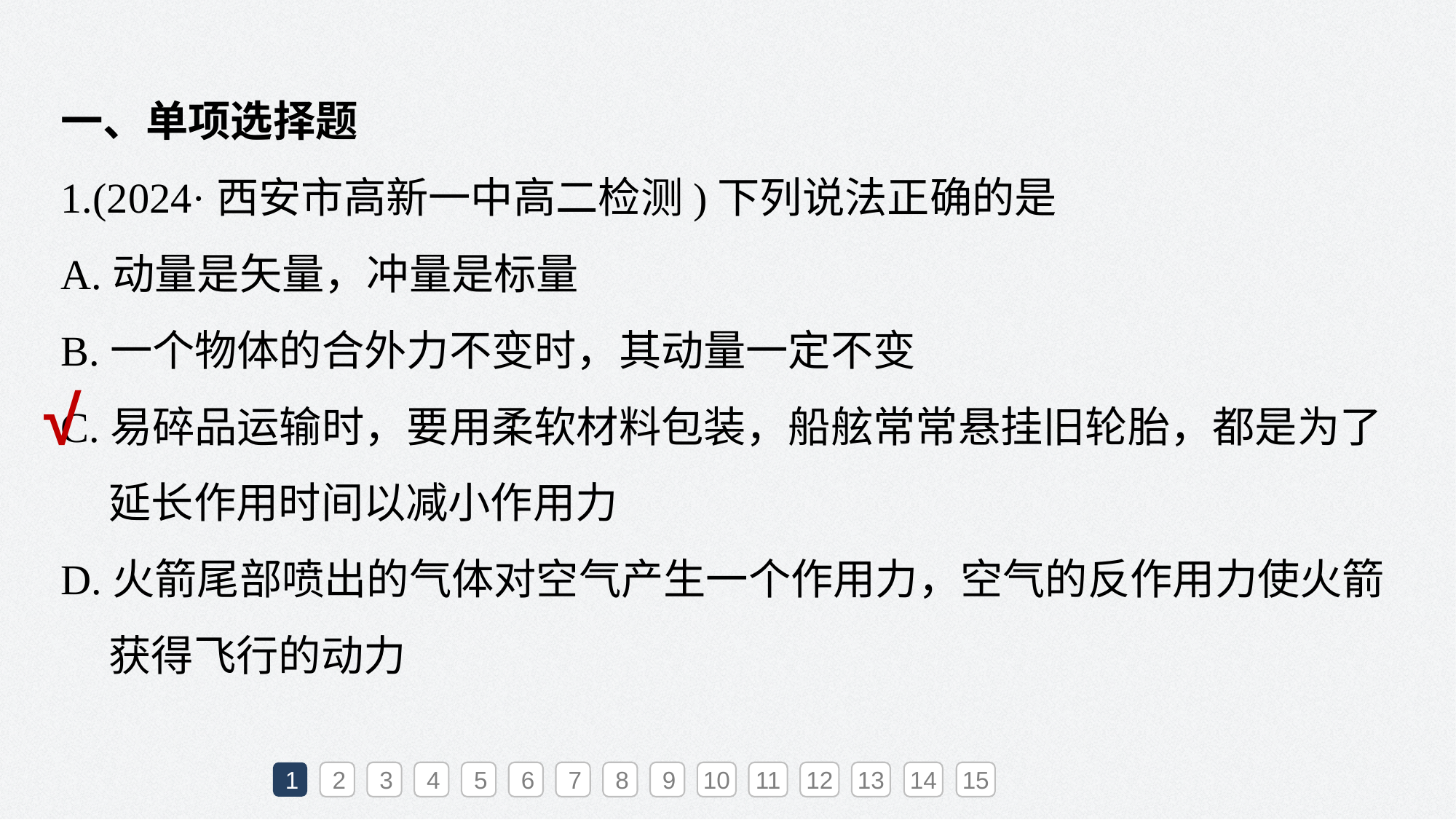

一、单项选择题
1.(2024·西安市高新一中高二检测)下列说法正确的是
A.动量是矢量，冲量是标量
B.一个物体的合外力不变时，其动量一定不变
C.易碎品运输时，要用柔软材料包装，船舷常常悬挂旧轮胎，都是为了
    延长作用时间以减小作用力
D.火箭尾部喷出的气体对空气产生一个作用力，空气的反作用力使火箭
    获得飞行的动力
√
1
2
3
4
5
6
7
8
9
10
11
12
13
14
15